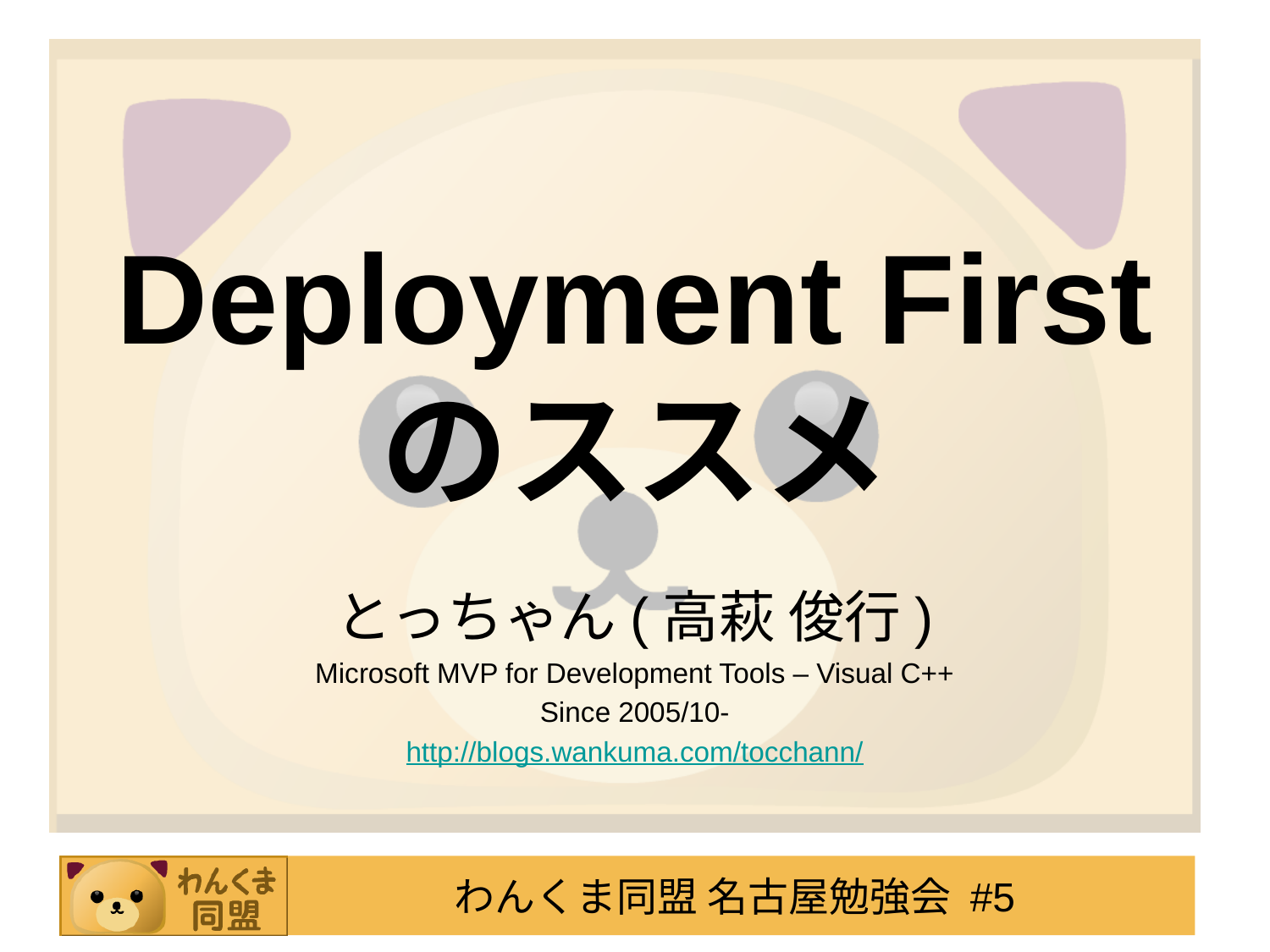

# Deployment First のススメ
とっちゃん(高萩 俊行)
Microsoft MVP for Development Tools – Visual C++
Since 2005/10-
http://blogs.wankuma.com/tocchann/